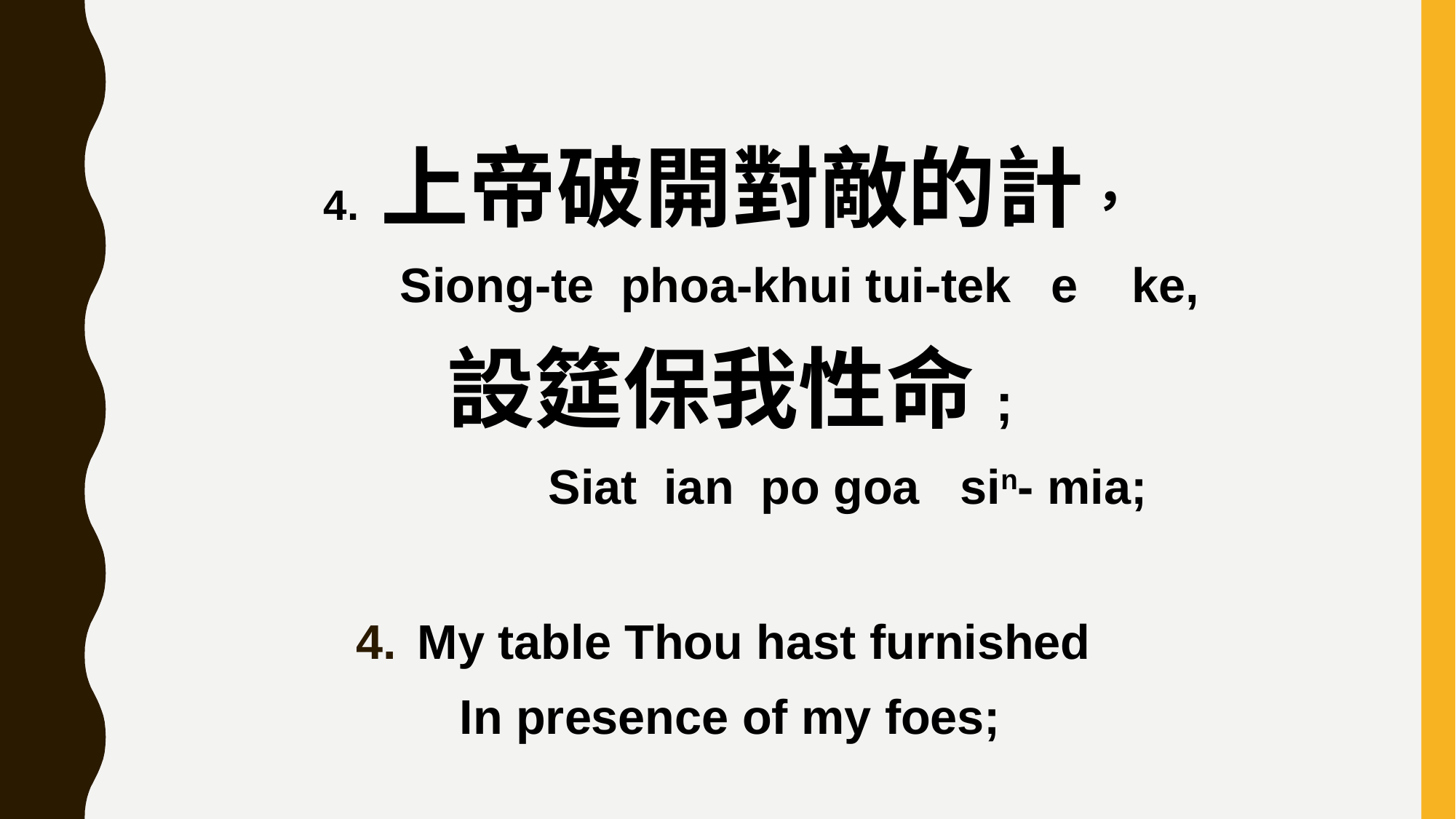

4. 上帝破開對敵的計，
               Siong-te  phoa-khui tui-tek   e    ke,
設筵保我性命;
                          Siat  ian  po goa   sin- mia;

My table Thou hast furnished
In presence of my foes;